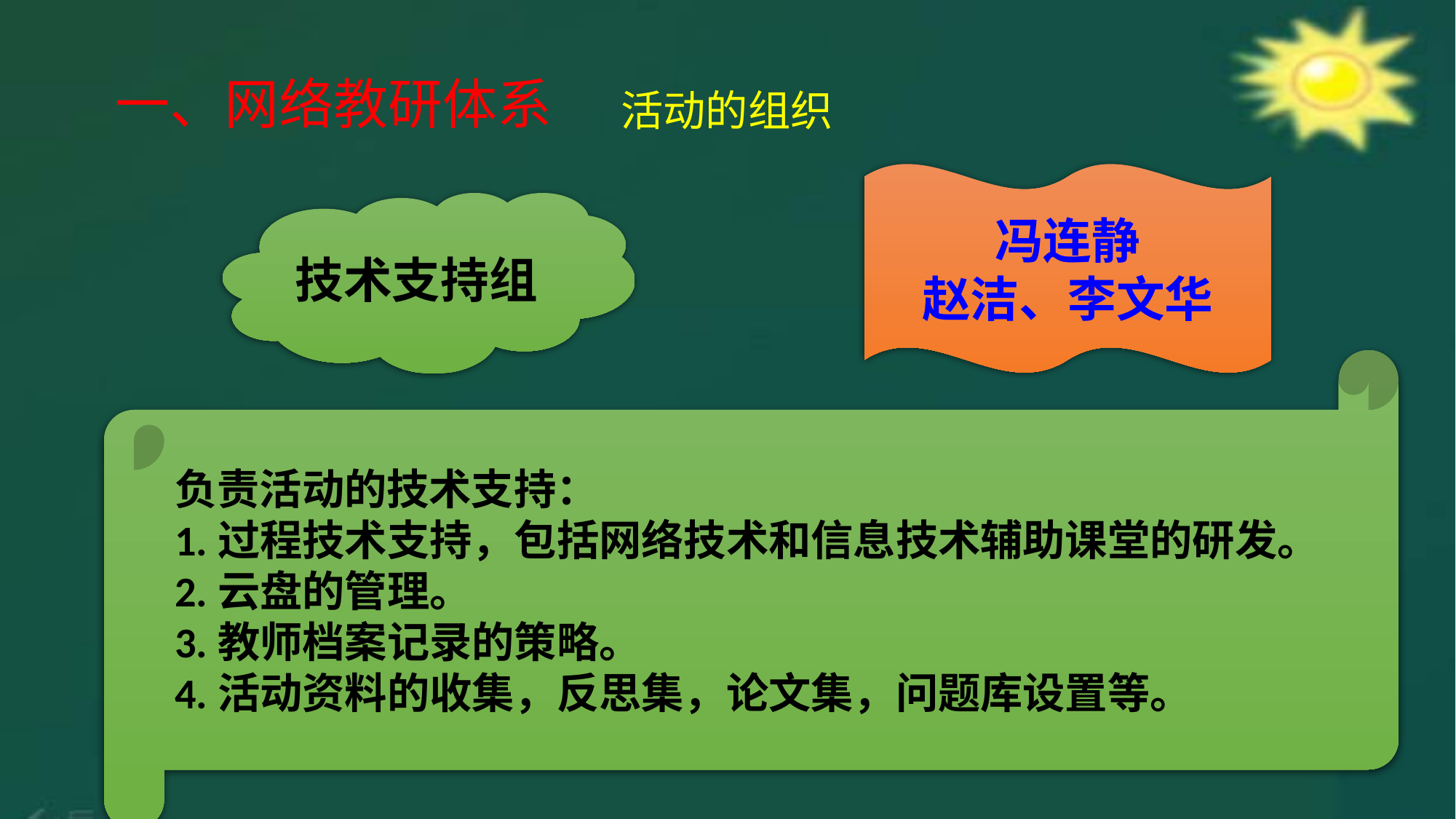

一、网络教研体系
活动的组织
冯连静
赵洁、李文华
技术支持组
负责活动的技术支持：
1.过程技术支持，包括网络技术和信息技术辅助课堂的研发。
2.云盘的管理。
3.教师档案记录的策略。
4.活动资料的收集，反思集，论文集，问题库设置等。